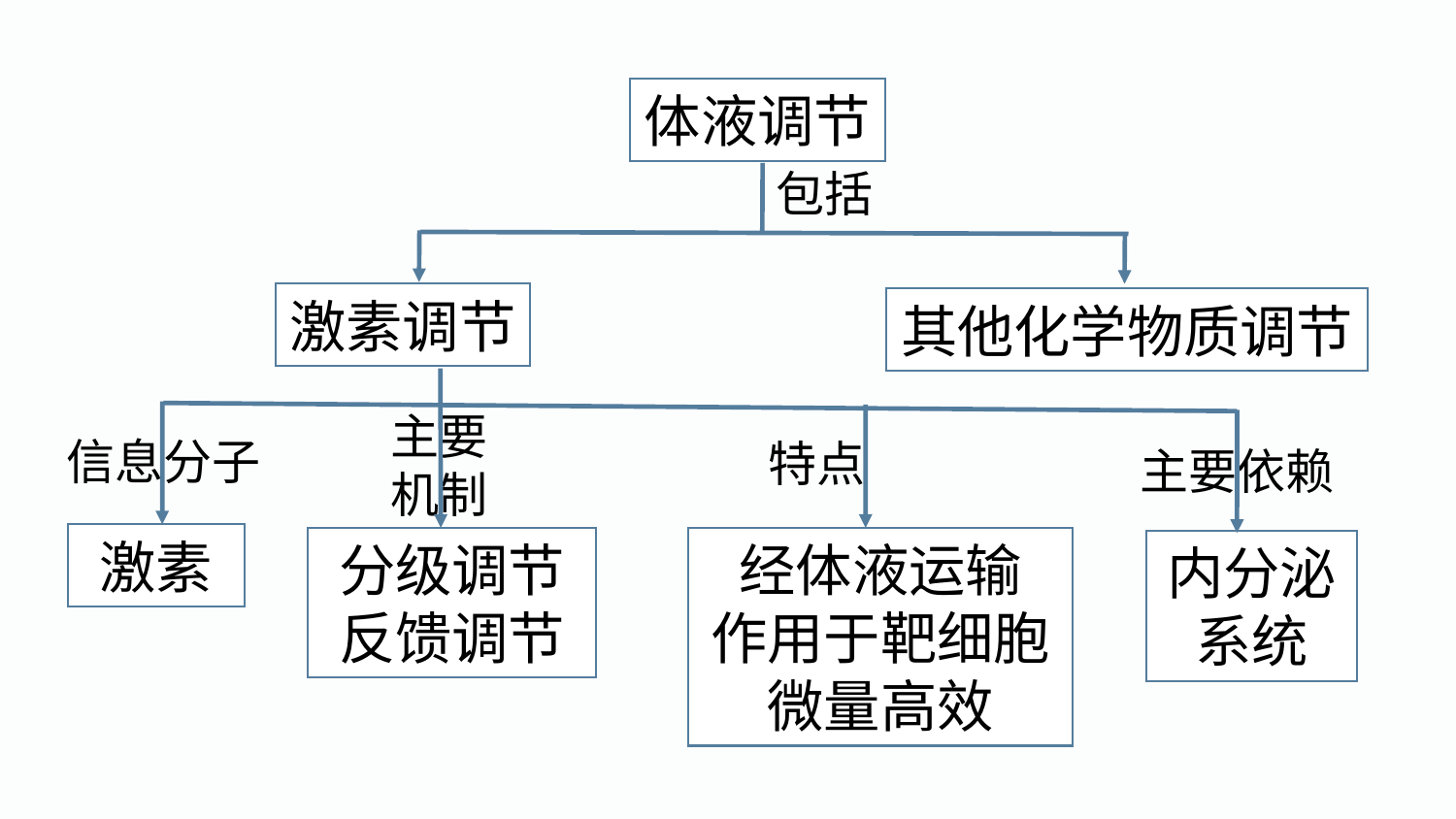

体液调节
包括
激素调节
其他化学物质调节
主要机制
信息分子
特点
主要依赖
激素
分级调节反馈调节
经体液运输
作用于靶细胞
微量高效
内分泌系统